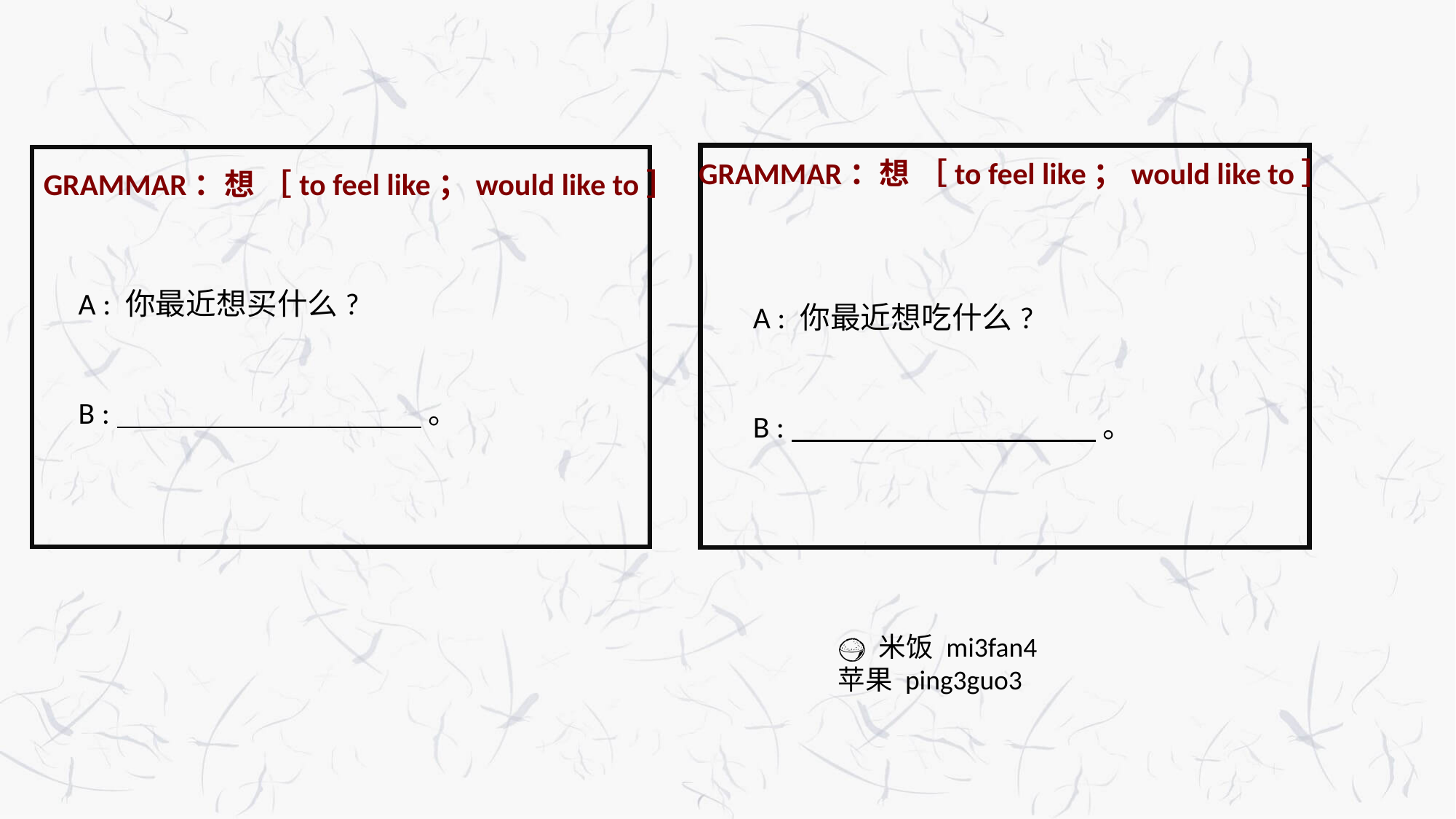

GRAMMAR：想 ［to feel like；would like to］

GRAMMAR：想 ［to feel like；would like to］

A : 你最近想买什么?

B :                                             。
A : 你最近想吃什么?

B :                                             。
🍚 米饭 mi3fan4
苹果 ping3guo3